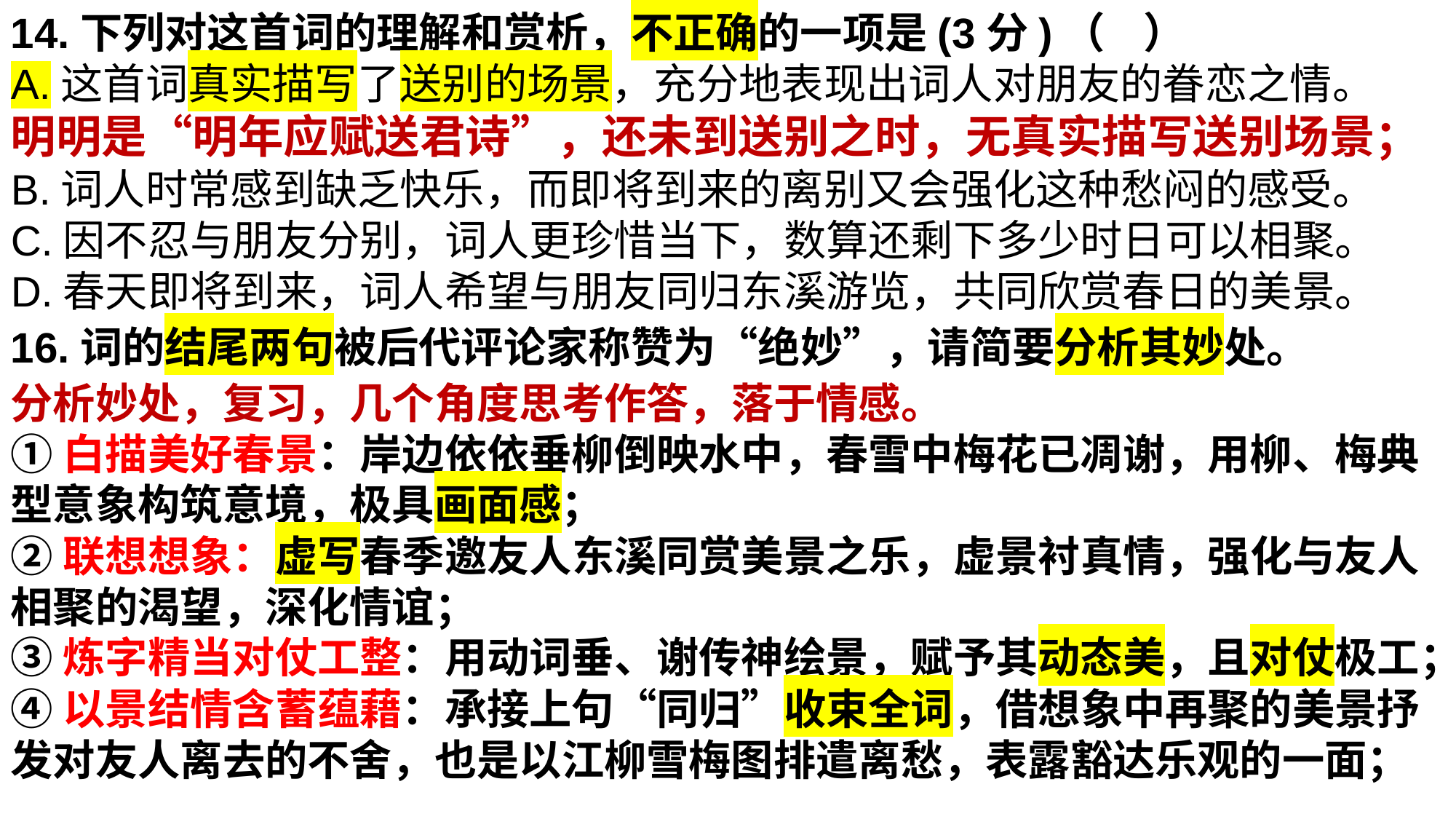

14.下列对这首词的理解和赏析，不正确的一项是(3分)（    ）
A.这首词真实描写了送别的场景，充分地表现出词人对朋友的眷恋之情。
明明是“明年应赋送君诗”，还未到送别之时，无真实描写送别场景；
B.词人时常感到缺乏快乐，而即将到来的离别又会强化这种愁闷的感受。
C.因不忍与朋友分别，词人更珍惜当下，数算还剩下多少时日可以相聚。
D.春天即将到来，词人希望与朋友同归东溪游览，共同欣赏春日的美景。
16.词的结尾两句被后代评论家称赞为“绝妙”，请简要分析其妙处。
分析妙处，复习，几个角度思考作答，落于情感。
①白描美好春景：岸边依依垂柳倒映水中，春雪中梅花已凋谢，用柳、梅典型意象构筑意境，极具画面感；
②联想想象：虚写春季邀友人东溪同赏美景之乐，虚景衬真情，强化与友人相聚的渴望，深化情谊；
③炼字精当对仗工整：用动词垂、谢传神绘景，赋予其动态美，且对仗极工；
④以景结情含蓄蕴藉：承接上句“同归”收束全词，借想象中再聚的美景抒发对友人离去的不舍，也是以江柳雪梅图排遣离愁，表露豁达乐观的一面；